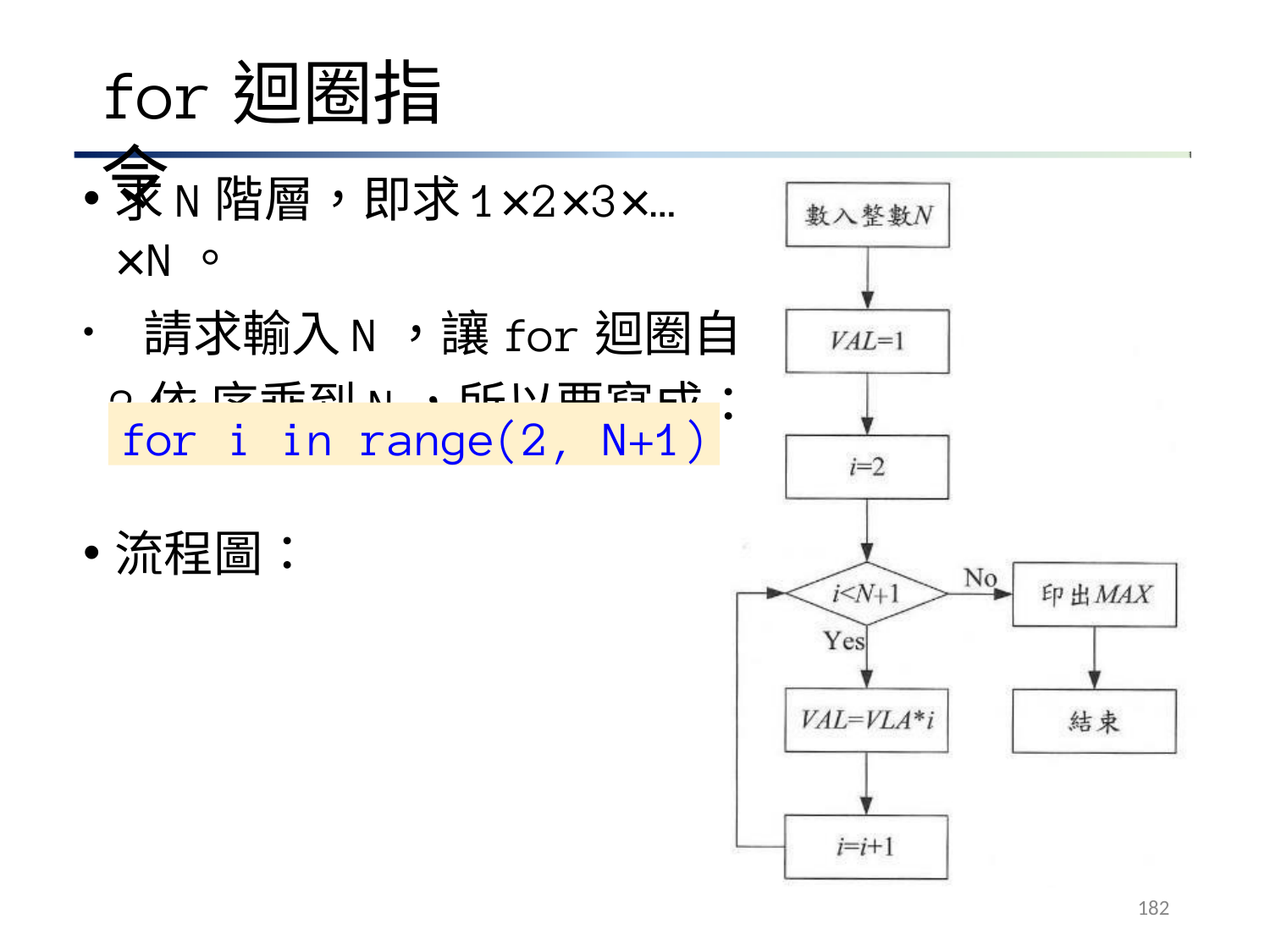

# for迴圈指令
求N階層，即求1×2×3×…×N。
	請求輸入N，讓for迴圈自2依 序乘到N，所以要寫成：

for i in range(2, N+1)
流程圖：
182